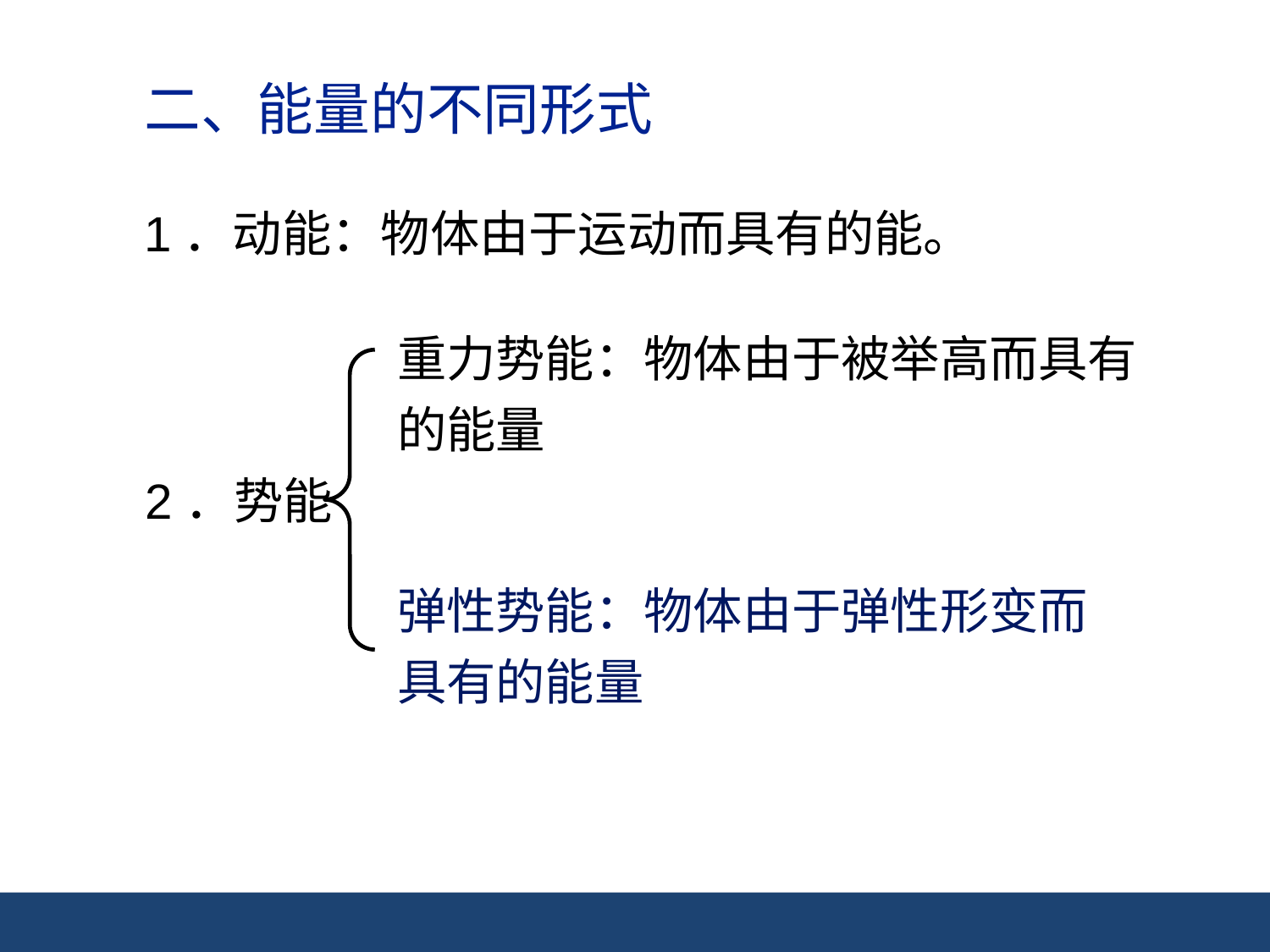

二、能量的不同形式
1．动能：物体由于运动而具有的能。
重力势能：物体由于被举高而具有的能量

2．势能
弹性势能：物体由于弹性形变而具有的能量